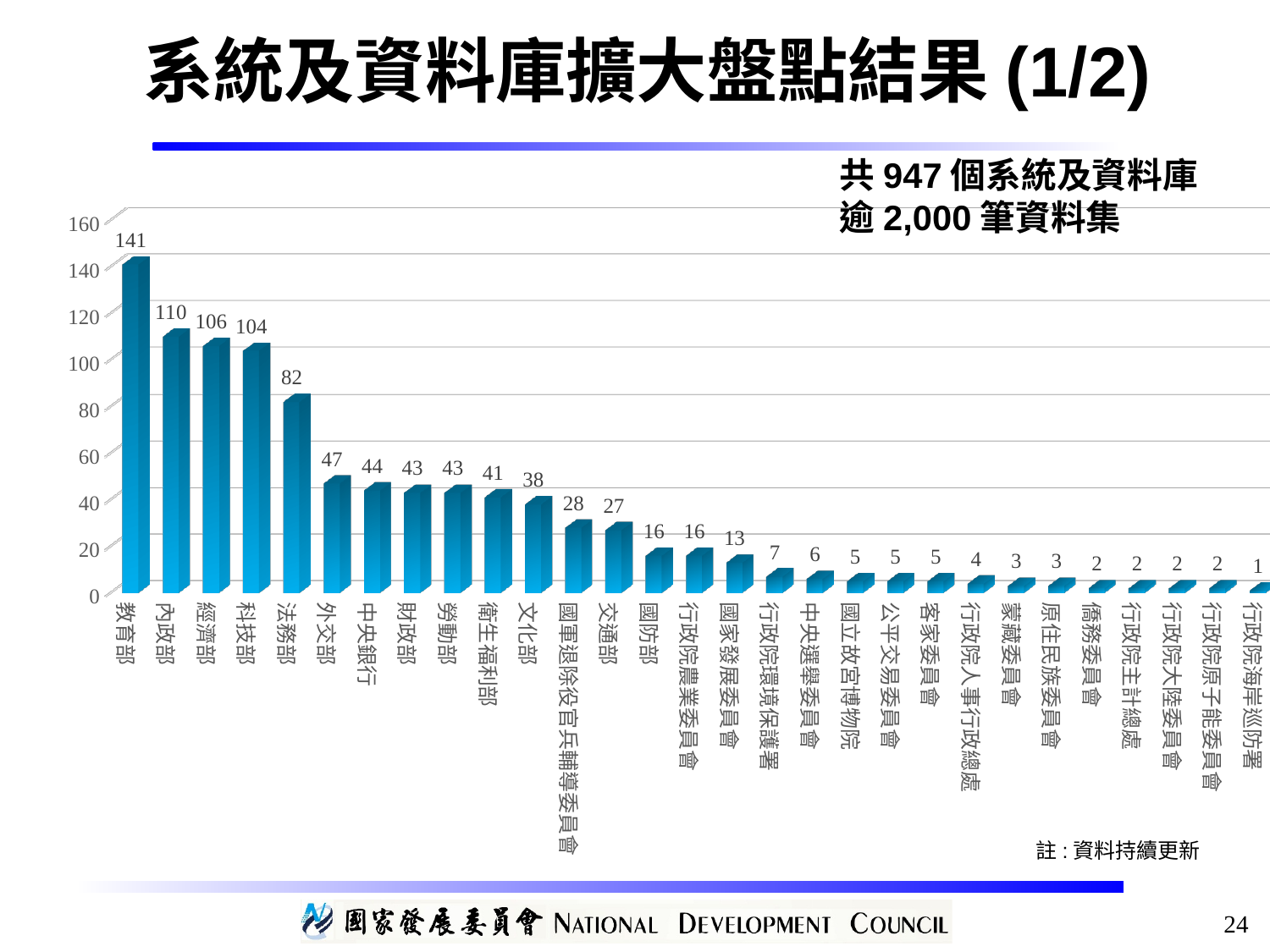

系統及資料庫擴大盤點結果(1/2)

共947個系統及資料庫
逾2,000筆資料集

[unsupported chart]

註:資料持續更新
24